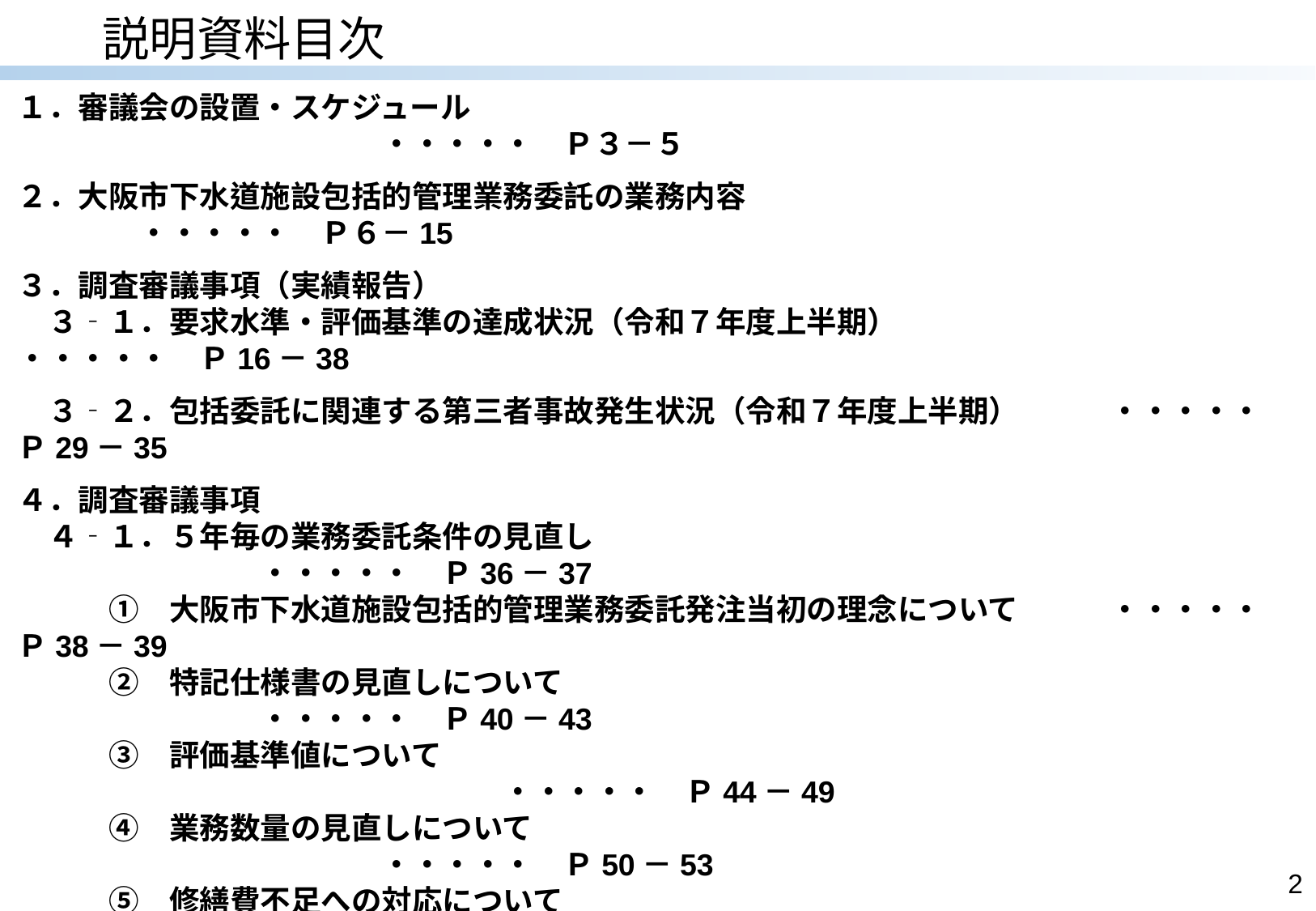

# 説明資料目次
１．審議会の設置・スケジュール										・・・・・　Ｐ３－５

２．大阪市下水道施設包括的管理業務委託の業務内容					・・・・・　Ｐ６－15

３．調査審議事項（実績報告）
　３‐１．要求水準・評価基準の達成状況（令和７年度上半期）			・・・・・　Ｐ16－38

　３‐２．包括委託に関連する第三者事故発生状況（令和７年度上半期）	・・・・・　Ｐ29－35

４．調査審議事項
　４‐１．５年毎の業務委託条件の見直し								・・・・・　Ｐ36－37
　　　①　大阪市下水道施設包括的管理業務委託発注当初の理念について	・・・・・　Ｐ38－39
　　　②　特記仕様書の見直しについて　　								・・・・・　Ｐ40－43
　　　③　評価基準値について											・・・・・　Ｐ44－49
　　　④　業務数量の見直しについて									・・・・・　Ｐ50－53
　　　⑤　修繕費不足への対応について　　　　　　							・・・・・　Ｐ54－56

５．その他報告事項
　５‐１．埼玉県八潮市における道路陥没を踏まえた対応状況				・・・・・　Ｐ57－62

　５‐２．長堀抽水所雨水滞水池爆発事故に対する原因究明・再発防止策	・・・・・　Ｐ63－64

別添資料（モニタリングチェックシート）								・・・・・　Ｐ65－72
2